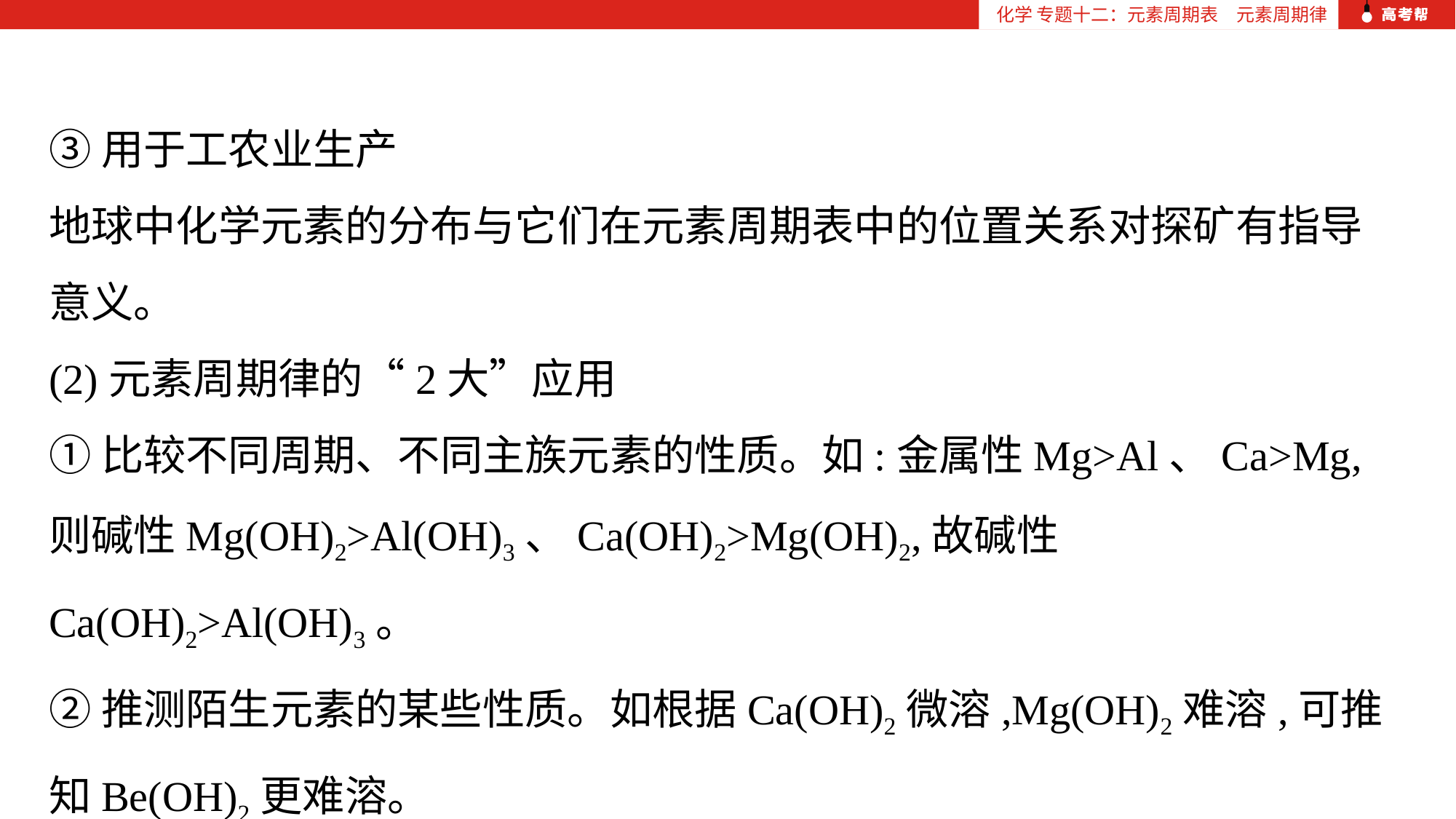

化学 专题十二：元素周期表　元素周期律
③用于工农业生产
地球中化学元素的分布与它们在元素周期表中的位置关系对探矿有指导意义。
(2)元素周期律的“2大”应用
①比较不同周期、不同主族元素的性质。如:金属性Mg>Al、Ca>Mg,则碱性Mg(OH)2>Al(OH)3、Ca(OH)2>Mg(OH)2,故碱性Ca(OH)2>Al(OH)3。
②推测陌生元素的某些性质。如根据Ca(OH)2微溶,Mg(OH)2难溶,可推知Be(OH)2更难溶。